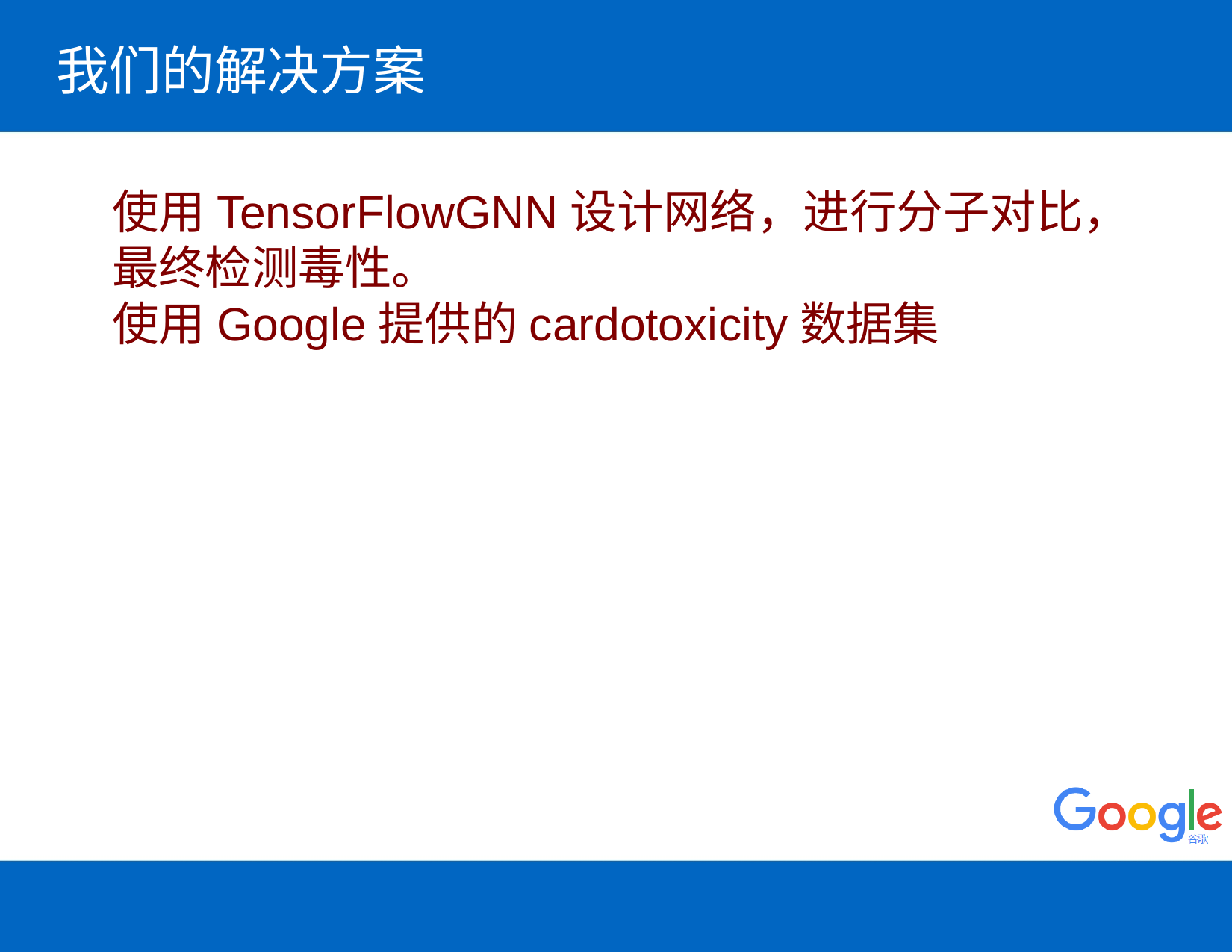

# 我们的解决方案
使用TensorFlowGNN设计网络，进行分子对比，最终检测毒性。
使用Google提供的cardotoxicity数据集